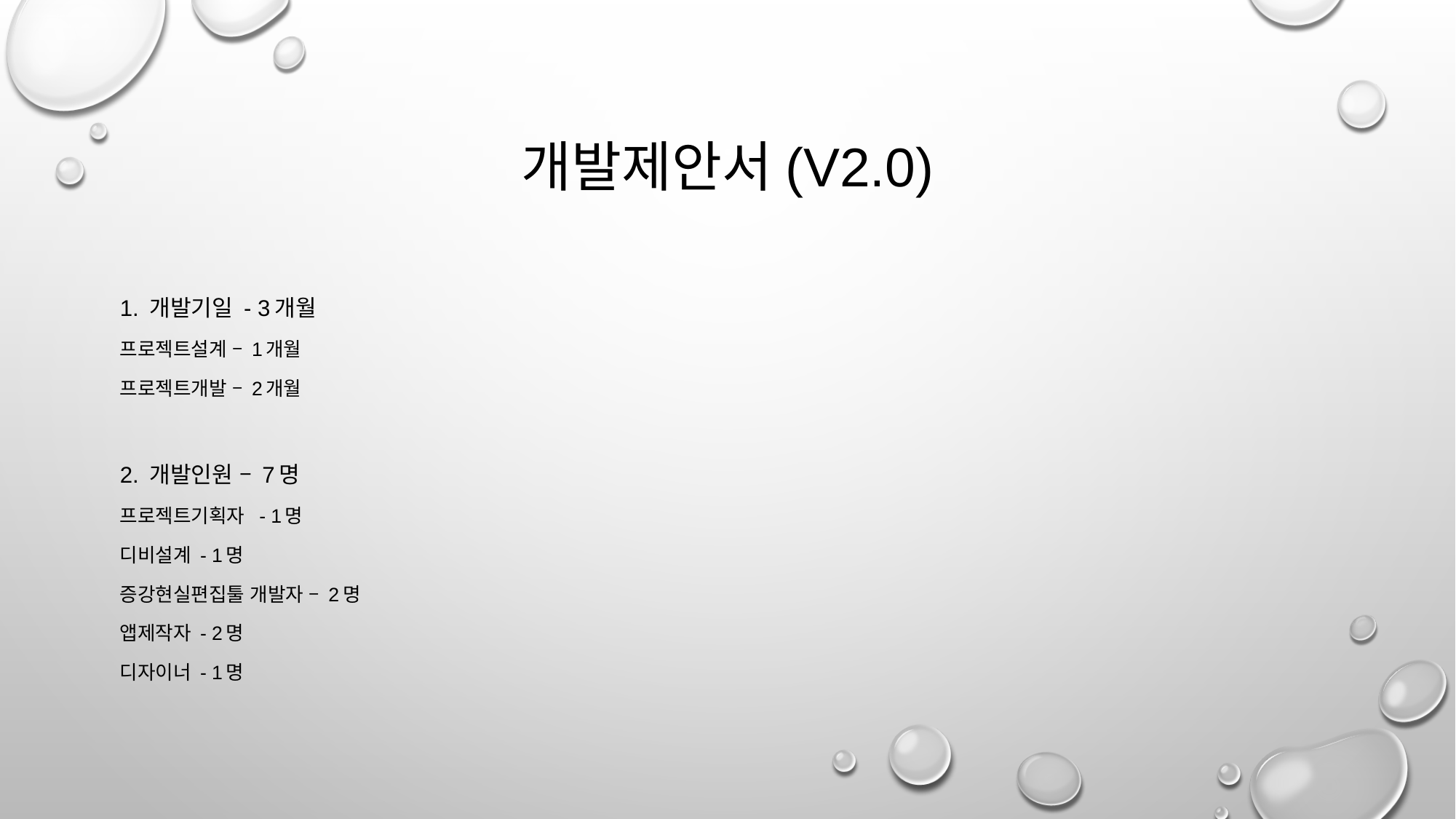

# 개발제안서(v2.0)
1. 개발기일 - 3개월
프로젝트설계 – 1개월
프로젝트개발 – 2개월

2. 개발인원 – 7명
프로젝트기획자  - 1명
디비설계 - 1명
증강현실편집툴 개발자 – 2명
앱제작자 - 2명
디자이너 - 1명